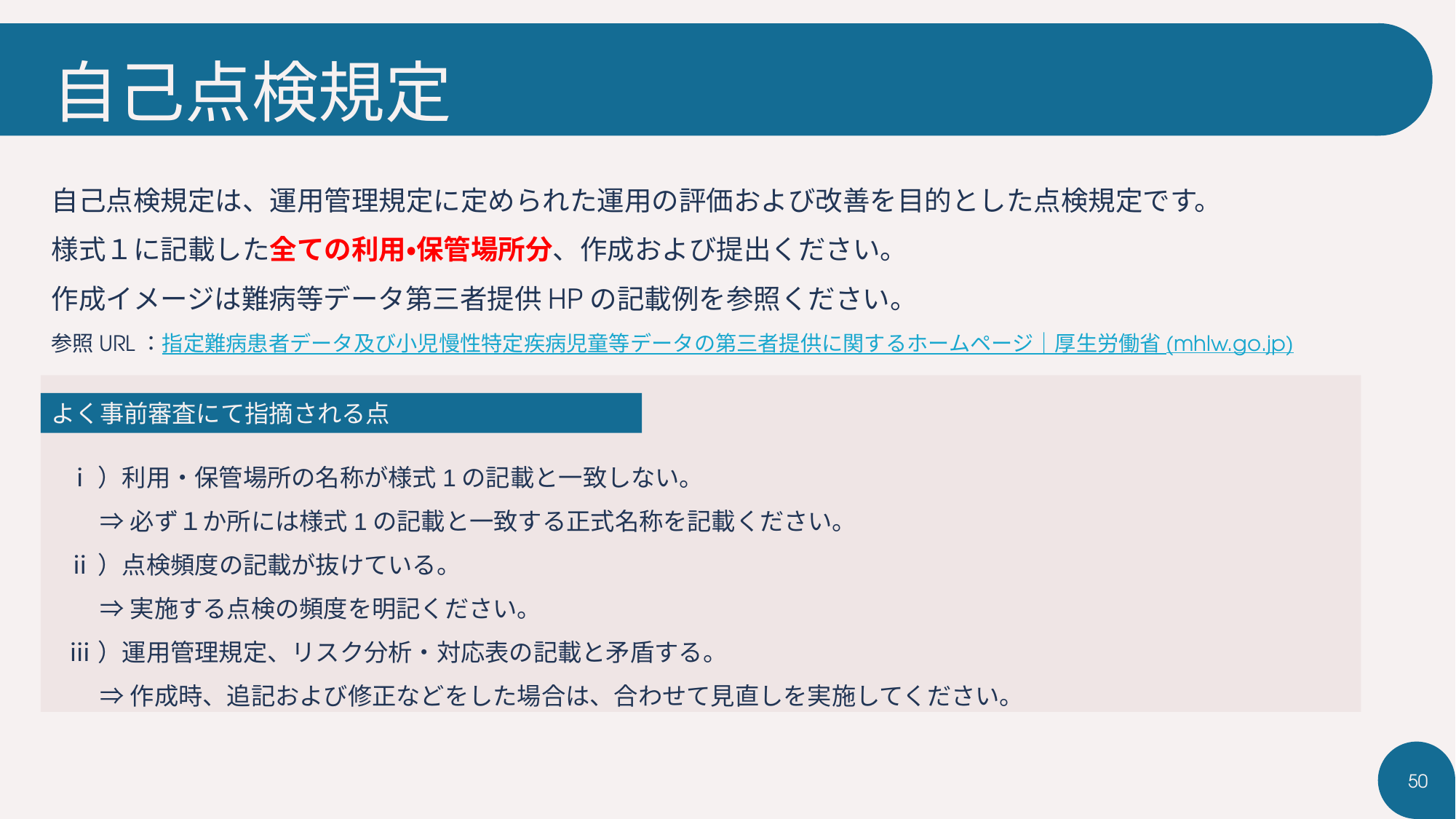

# 自己点検規定
自己点検規定は、運用管理規定に定められた運用の評価および改善を目的とした点検規定です。
様式１に記載した全ての利用・保管場所分、作成および提出ください。
作成イメージは難病等データ第三者提供HPの記載例を参照ください。
参照URL：指定難病患者データ及び小児慢性特定疾病児童等データの第三者提供に関するホームページ｜厚生労働省 (mhlw.go.jp)

よく事前審査にて指摘される点
ⅰ）利用・保管場所の名称が様式1の記載と一致しない。
⇒必ず１か所には様式1の記載と一致する正式名称を記載ください。
ⅱ）点検頻度の記載が抜けている。
⇒実施する点検の頻度を明記ください。
ⅲ）運用管理規定、リスク分析・対応表の記載と矛盾する。
⇒作成時、追記および修正などをした場合は、合わせて見直しを実施してください。

50